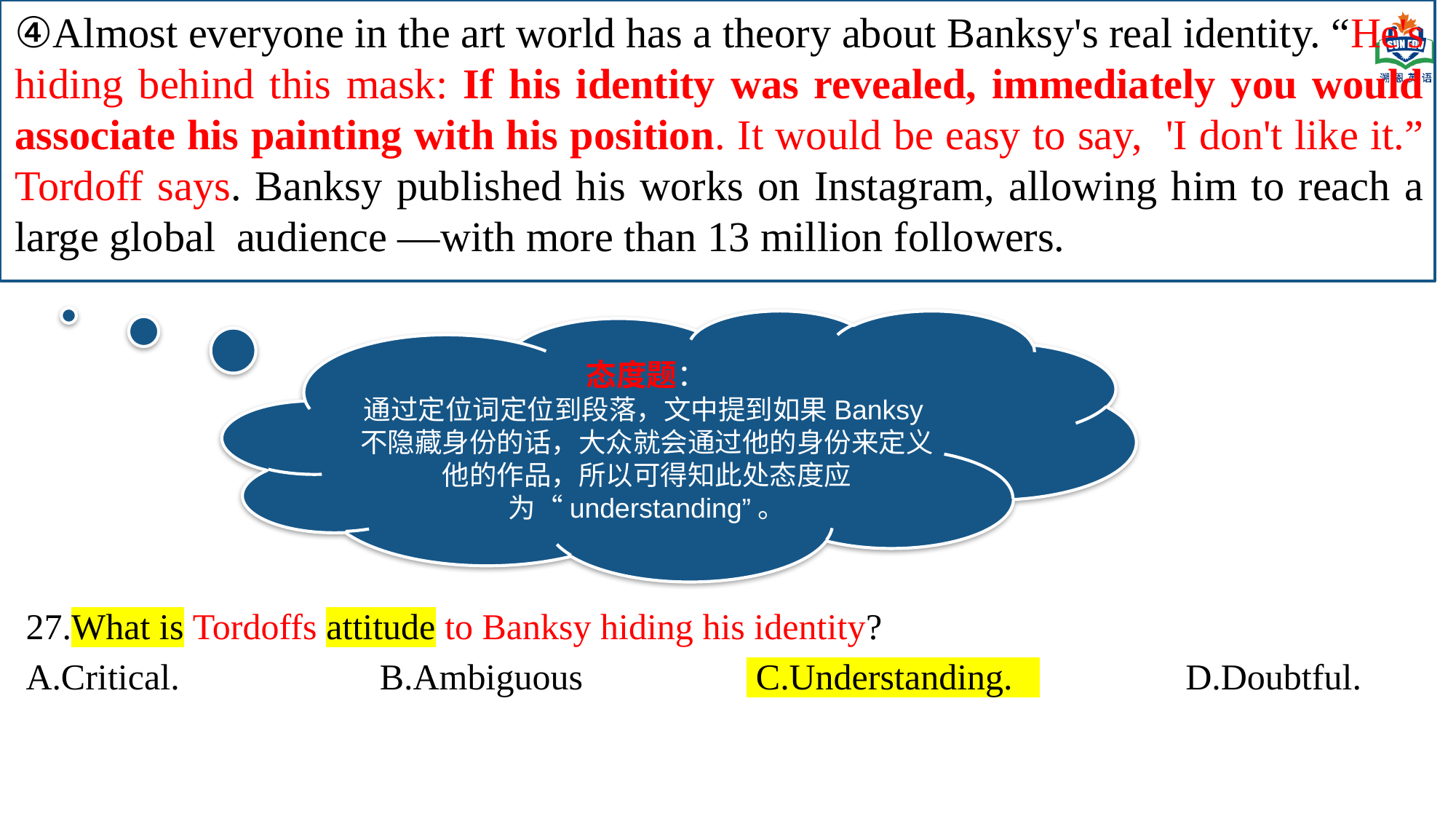

④Almost everyone in the art world has a theory about Banksy's real identity. “He's hiding behind this mask: If his identity was revealed, immediately you would associate his painting with his position. It would be easy to say,  'I don't like it.” Tordoff says. Banksy published his works on Instagram, allowing him to reach a large global  audience —with more than 13 million followers.
态度题：
通过定位词定位到段落，文中提到如果Banksy不隐藏身份的话，大众就会通过他的身份来定义他的作品，所以可得知此处态度应为“understanding”。
27.What is Tordoffs attitude to Banksy hiding his identity?
A.Critical.                      B.Ambiguous                   C.Understanding.                   D.Doubtful.